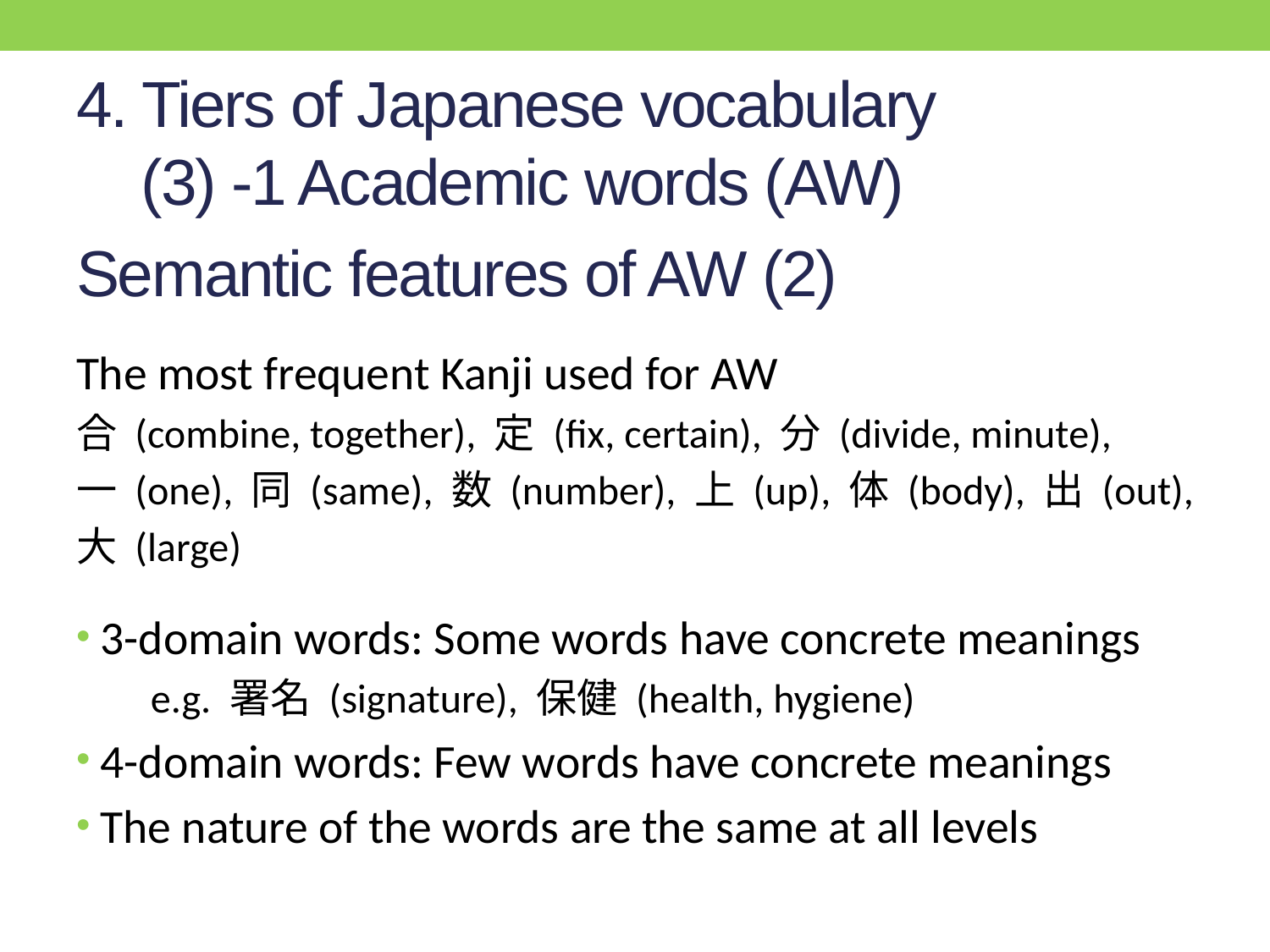

# 4. Tiers of Japanese vocabulary (3) -1 Academic words (AW) Semantic features of AW (2)
The most frequent Kanji used for AW
合 (combine, together), 定 (fix, certain), 分 (divide, minute),
一 (one), 同 (same), 数 (number), 上 (up), 体 (body), 出 (out),
大 (large)

3-domain words: Some words have concrete meanings
        e.g. 署名 (signature), 保健 (health, hygiene)
4-domain words: Few words have concrete meanings
The nature of the words are the same at all levels